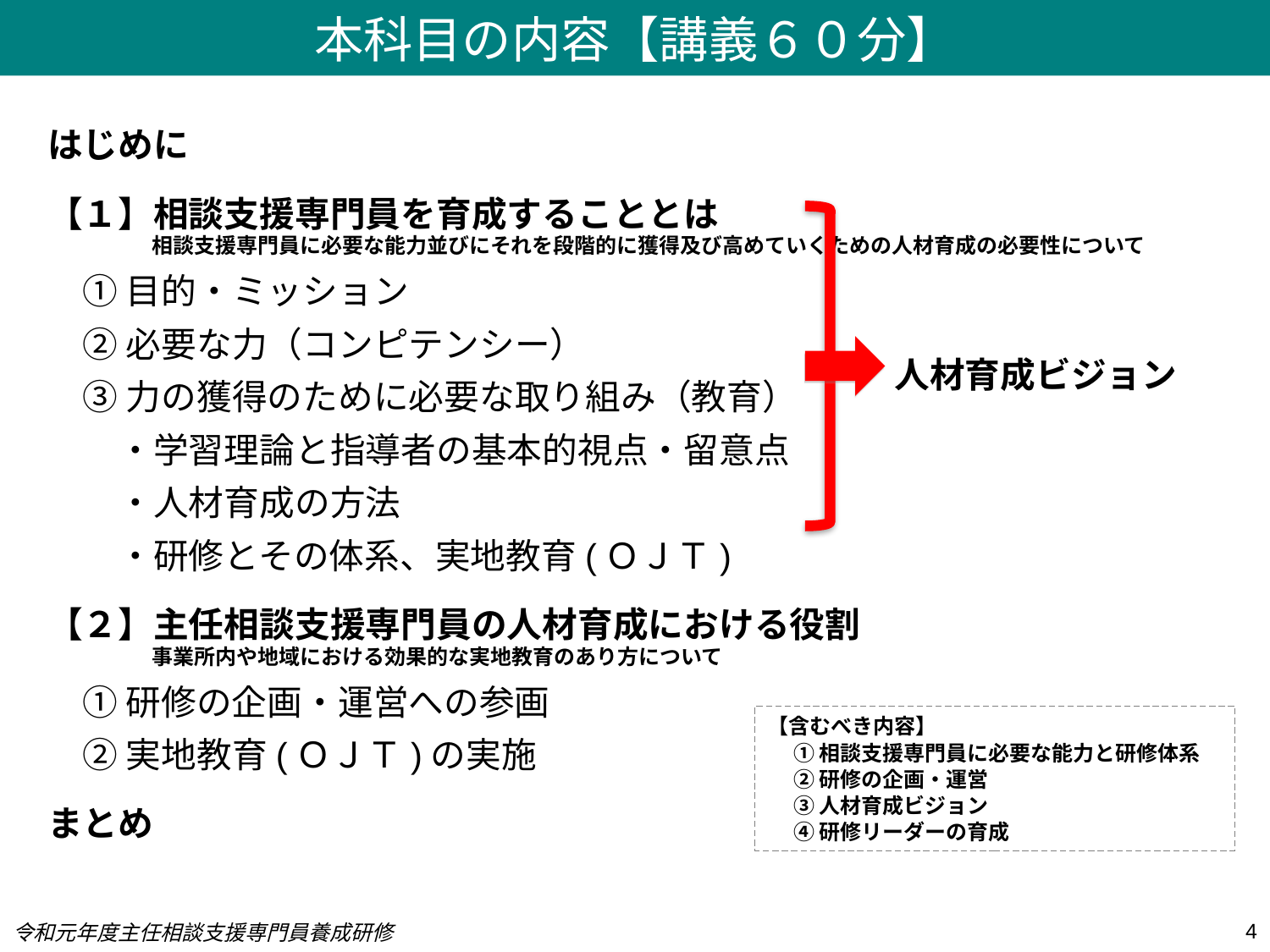

本科目の内容【講義６０分】
はじめに

【１】相談支援専門員を育成することとは
　　　　 相談支援専門員に必要な能力並びにそれを段階的に獲得及び高めていくための人材育成の必要性について
　① 目的・ミッション
　② 必要な力（コンピテンシー）
　③ 力の獲得のために必要な取り組み（教育）
　　・学習理論と指導者の基本的視点・留意点
　　・人材育成の方法
　　・研修とその体系、実地教育(ＯＪＴ)

【２】主任相談支援専門員の人材育成における役割
　　　　 事業所内や地域における効果的な実地教育のあり方について
　① 研修の企画・運営への参画
　② 実地教育(ＯＪＴ)の実施

まとめ

人材育成ビジョン
【含むべき内容】
　 ① 相談支援専門員に必要な能力と研修体系
　 ② 研修の企画・運営
　 ③ 人材育成ビジョン
　 ④ 研修リーダーの育成
4
令和元年度主任相談支援専門員養成研修